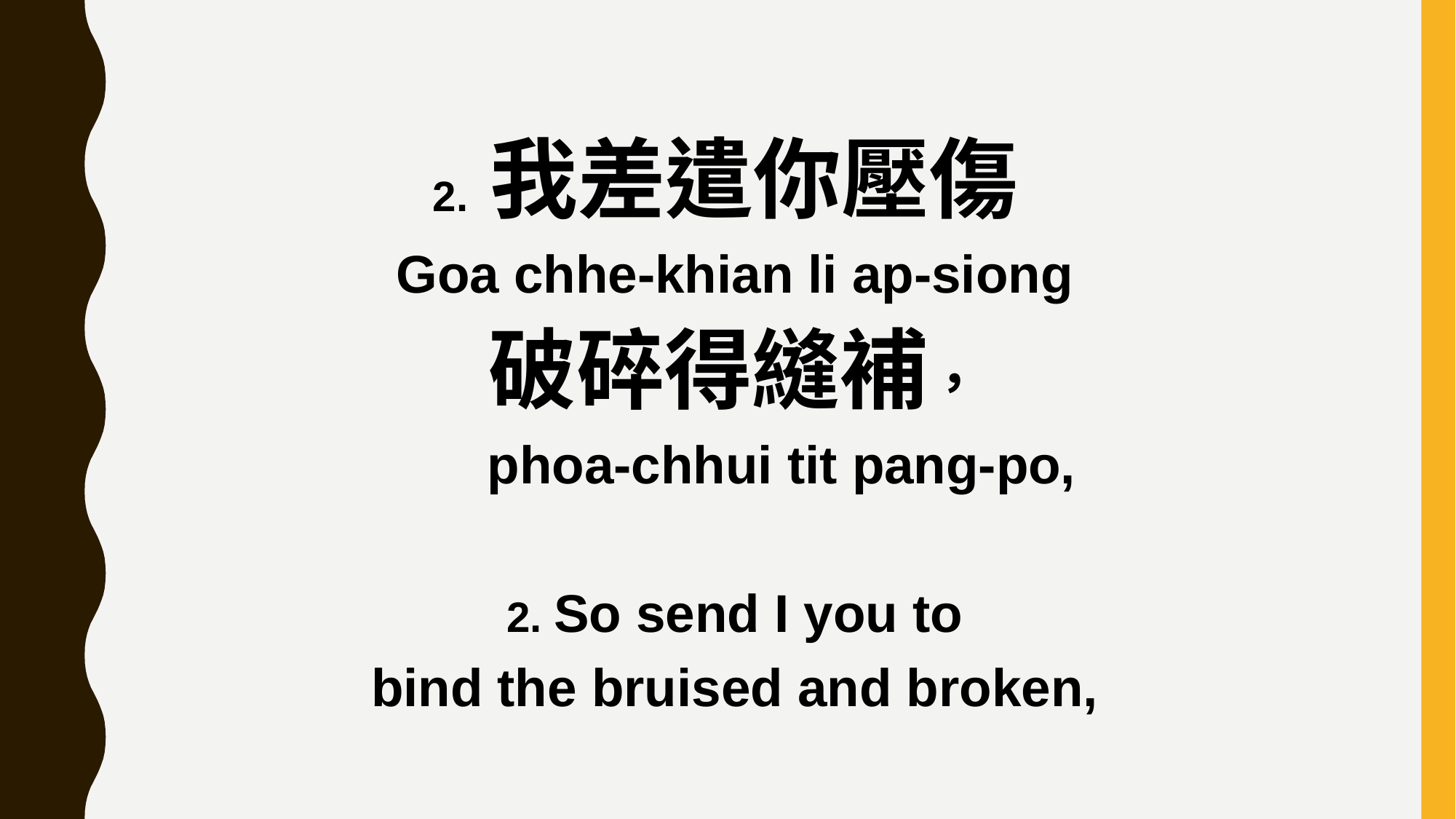

2. 我差遣你壓傷
Goa chhe-khian li ap-siong
破碎得縫補，
                   phoa-chhui tit pang-po,

2. So send I you to
bind the bruised and broken,